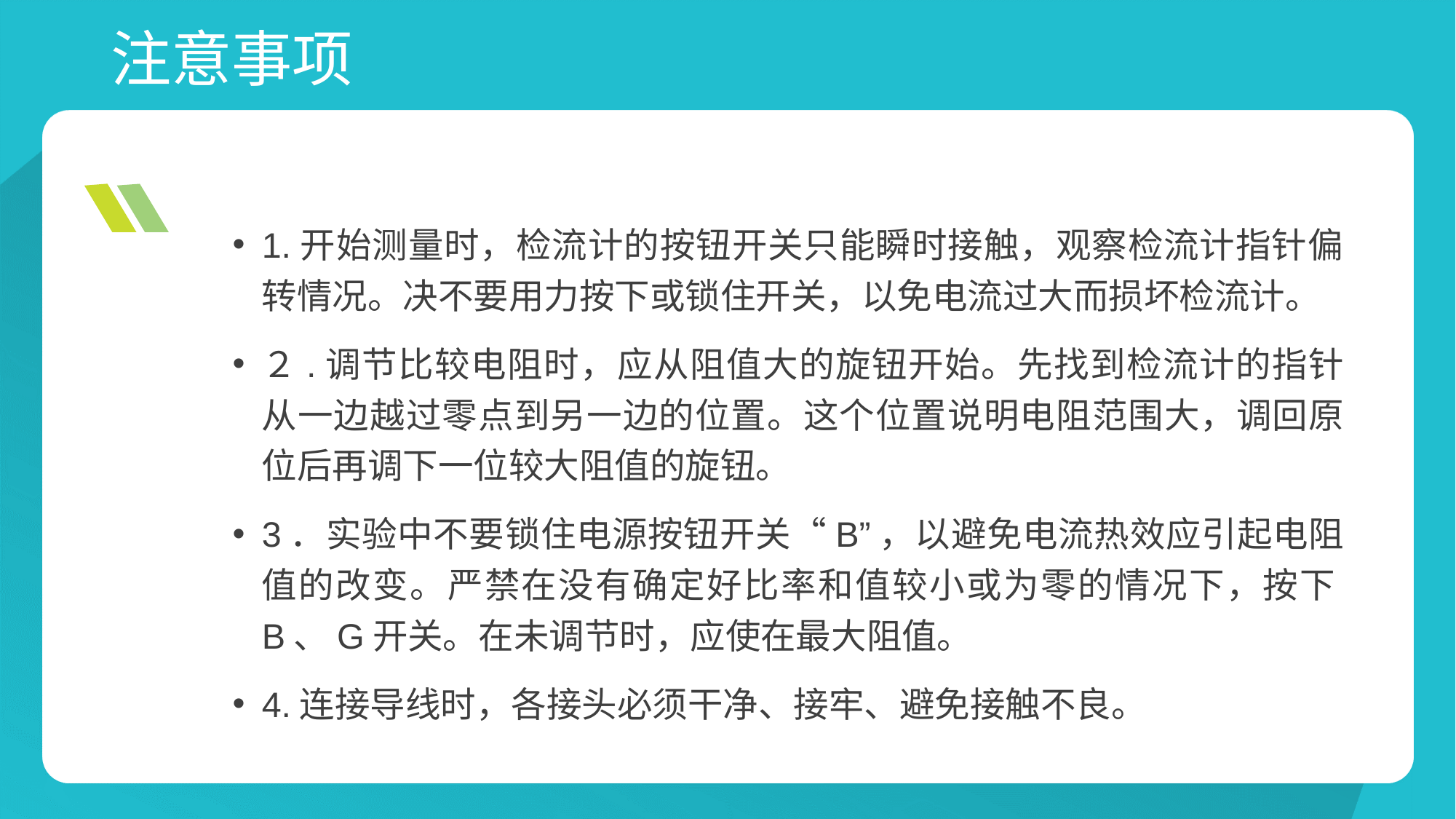

# 注意事项

1.开始测量时，检流计的按钮开关只能瞬时接触，观察检流计指针偏转情况。决不要用力按下或锁住开关，以免电流过大而损坏检流计。
２.调节比较电阻时，应从阻值大的旋钮开始。先找到检流计的指针从一边越过零点到另一边的位置。这个位置说明电阻范围大，调回原位后再调下一位较大阻值的旋钮。
3．实验中不要锁住电源按钮开关“B”，以避免电流热效应引起电阻值的改变。严禁在没有确定好比率和值较小或为零的情况下，按下B、G开关。在未调节时，应使在最大阻值。
4.连接导线时，各接头必须干净、接牢、避免接触不良。